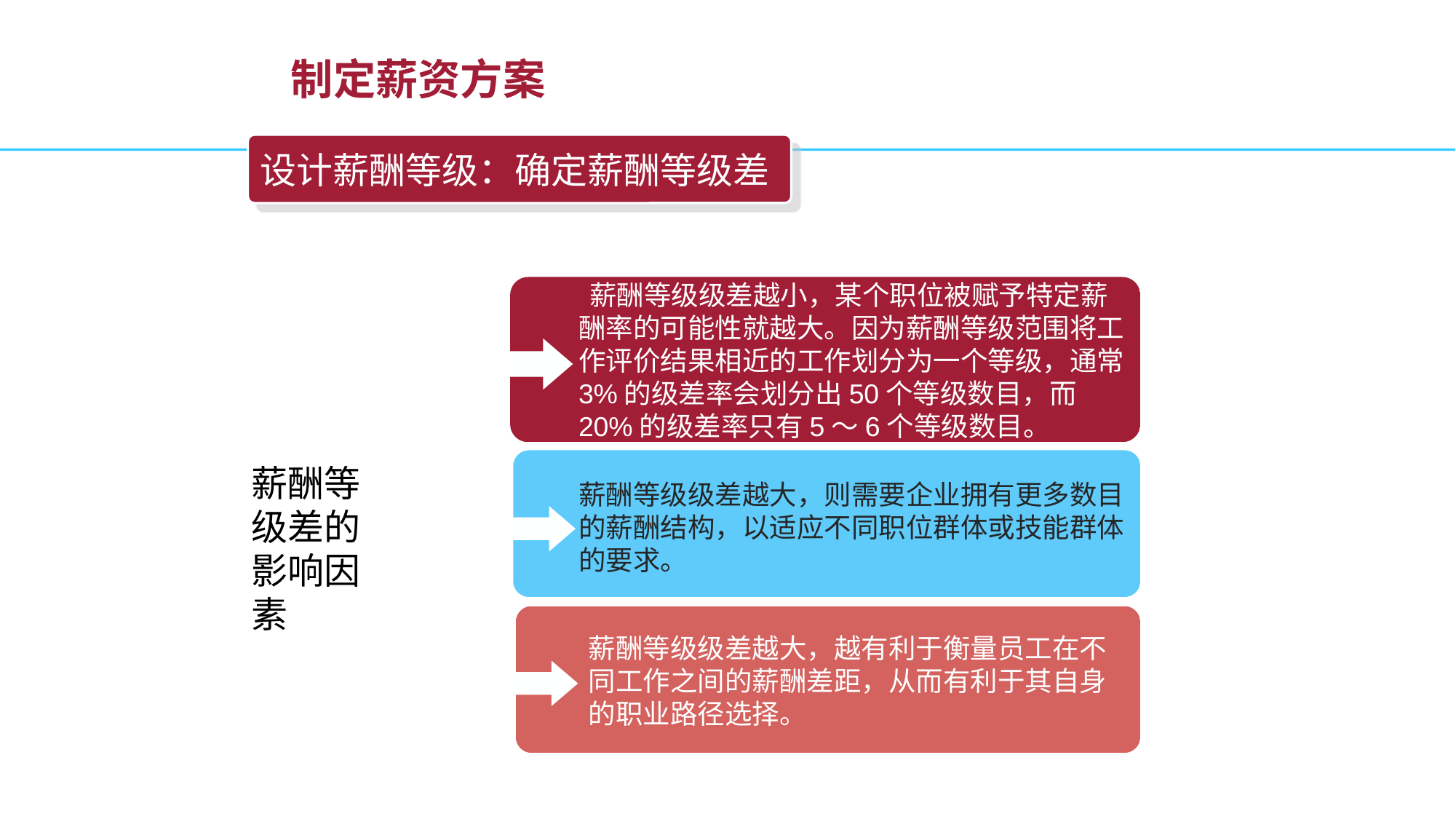

# 制定薪资方案
设计薪酬等级：确定薪酬等级差
 薪酬等级级差越小，某个职位被赋予特定薪酬率的可能性就越大。因为薪酬等级范围将工作评价结果相近的工作划分为一个等级，通常3%的级差率会划分出50个等级数目，而20%的级差率只有5～6个等级数目。

薪酬等级差的影响因素
薪酬等级级差越大，则需要企业拥有更多数目的薪酬结构，以适应不同职位群体或技能群体的要求。

薪酬等级级差越大，越有利于衡量员工在不同工作之间的薪酬差距，从而有利于其自身的职业路径选择。